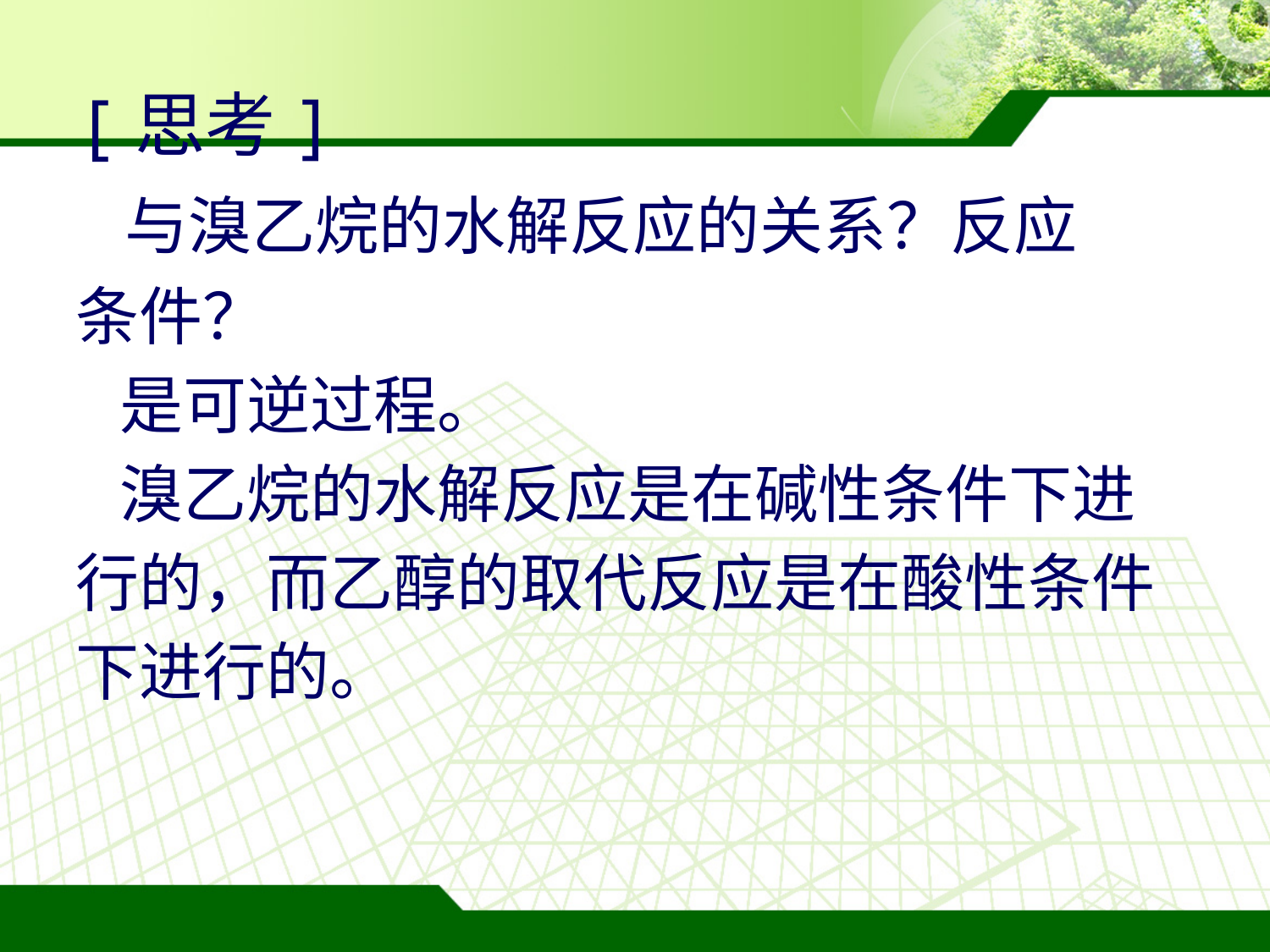

[思考]
  与溴乙烷的水解反应的关系？反应
条件？
  是可逆过程。
  溴乙烷的水解反应是在碱性条件下进
行的，而乙醇的取代反应是在酸性条件
下进行的。